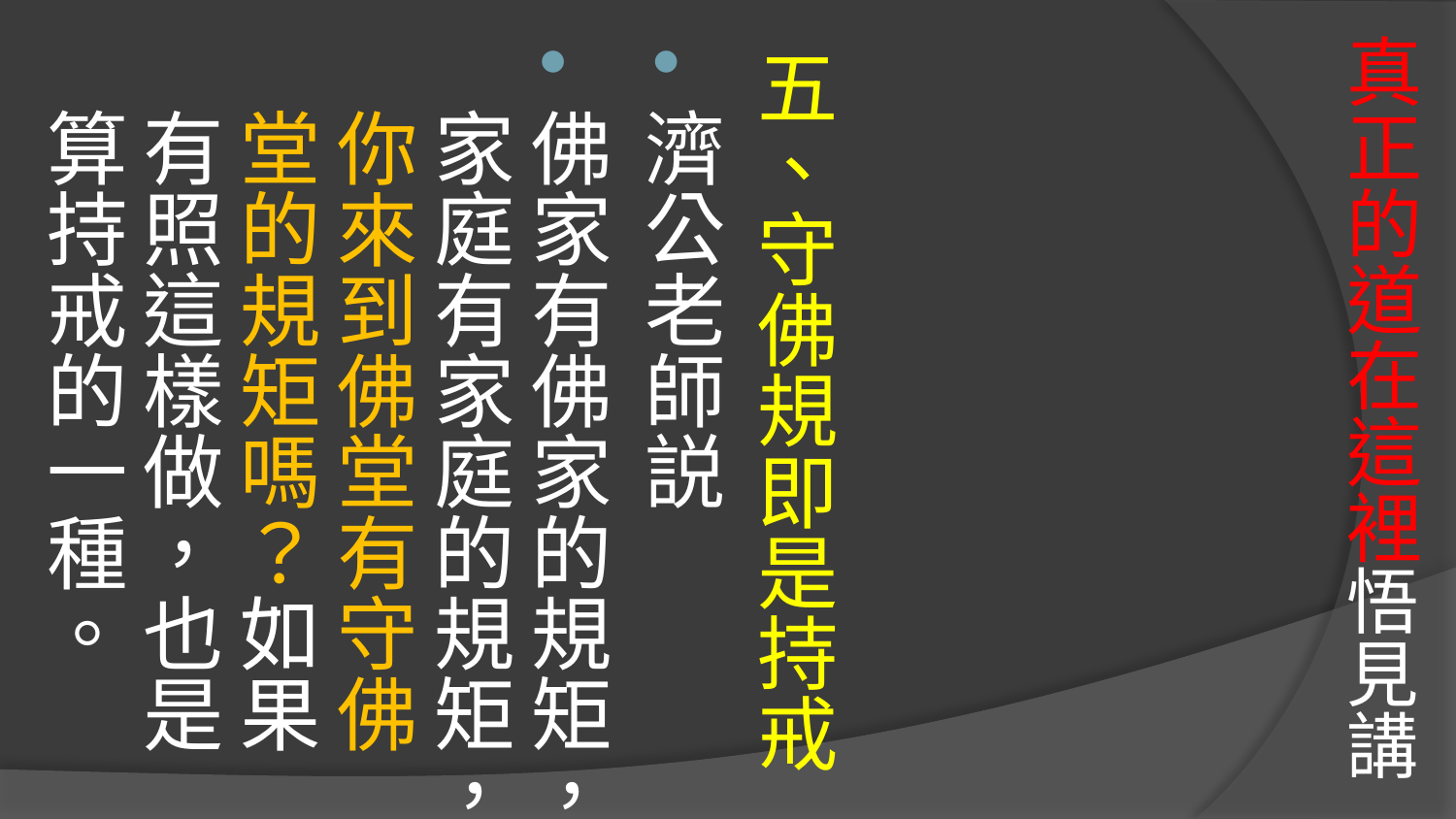

# 真正的道在這裡悟見講
五、守佛規即是持戒
濟公老師説
佛家有佛家的規矩，家庭有家庭的規矩，你來到佛堂有守佛堂的規矩嗎？如果有照這樣做，也是算持戒的一種。